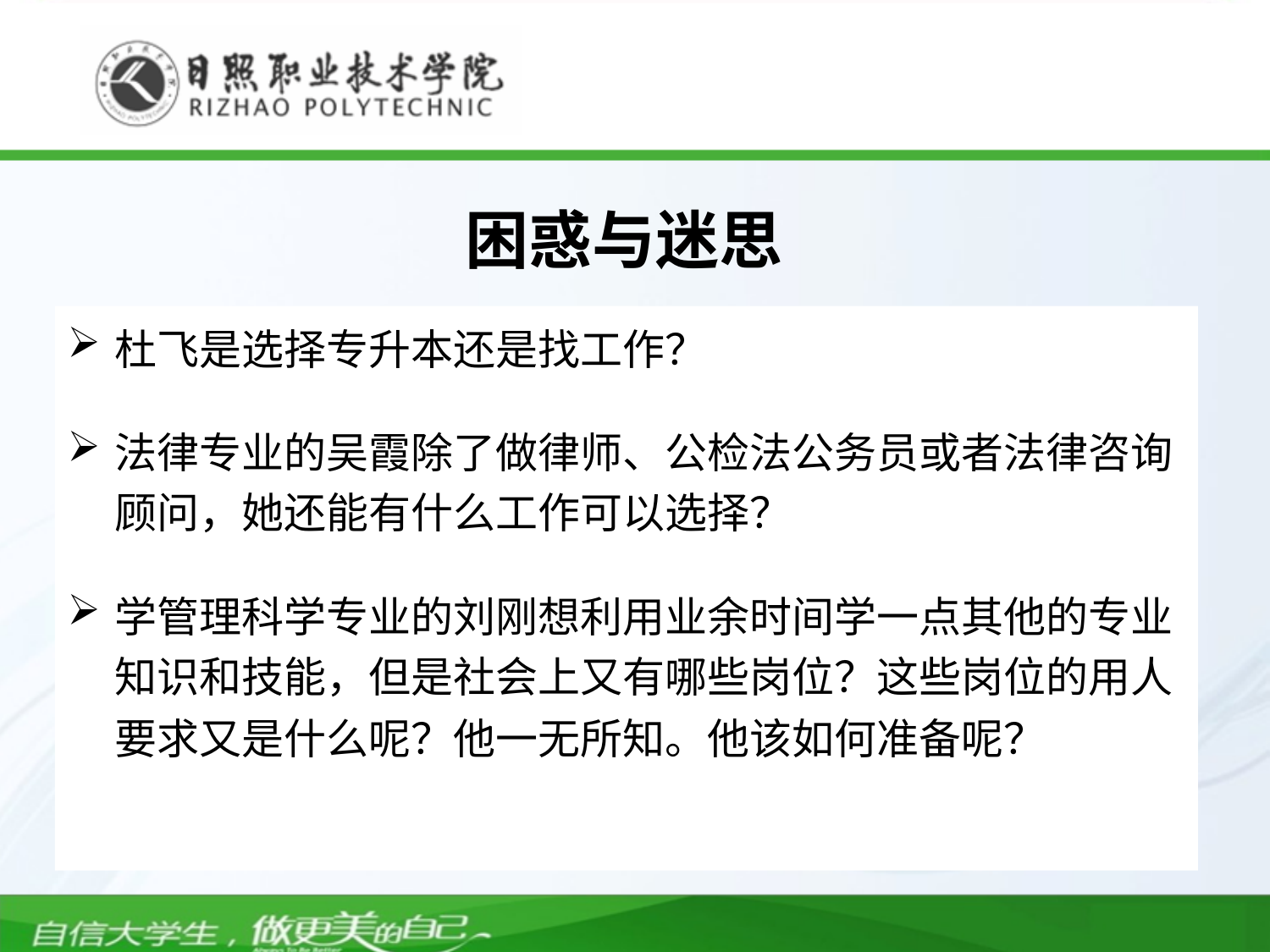

# 困惑与迷思
杜飞是选择专升本还是找工作？

法律专业的吴霞除了做律师、公检法公务员或者法律咨询顾问，她还能有什么工作可以选择？

学管理科学专业的刘刚想利用业余时间学一点其他的专业知识和技能，但是社会上又有哪些岗位？这些岗位的用人要求又是什么呢？他一无所知。他该如何准备呢？